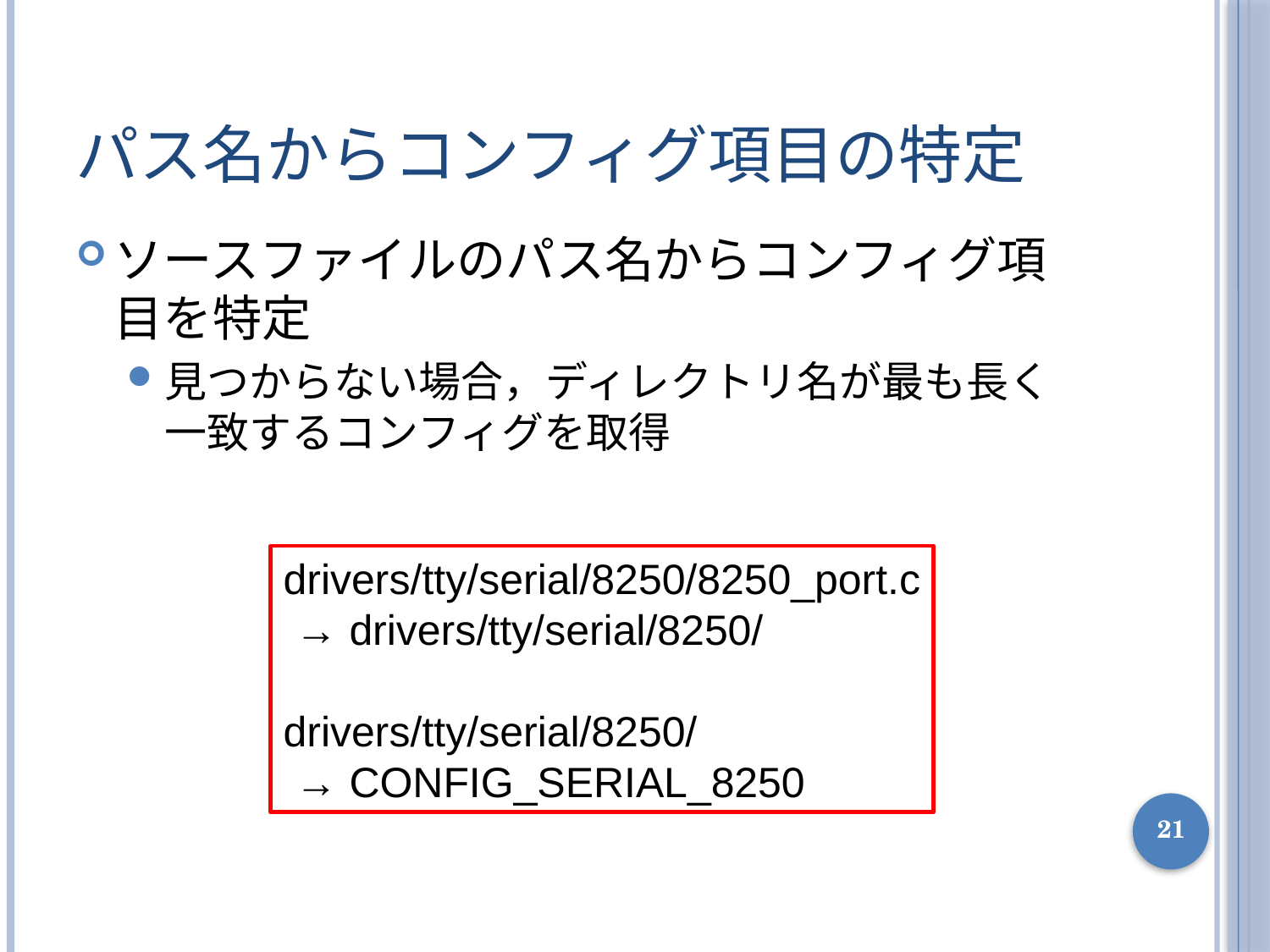

# パス名からコンフィグ項目の特定
ソースファイルのパス名からコンフィグ項目を特定
見つからない場合，ディレクトリ名が最も長く一致するコンフィグを取得

drivers/tty/serial/8250/8250_port.c
 → drivers/tty/serial/8250/

drivers/tty/serial/8250/
 → CONFIG_SERIAL_8250
21